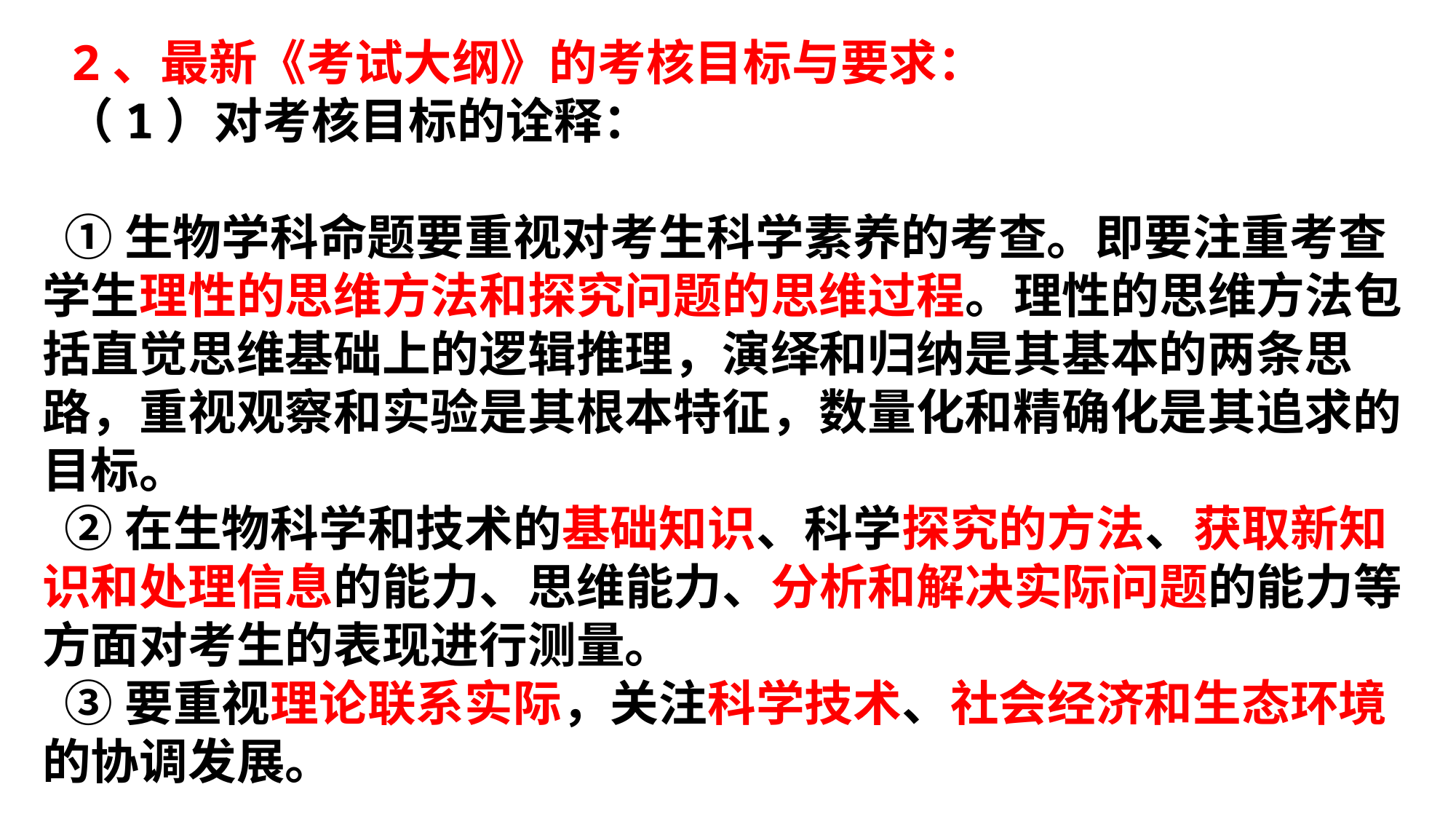

2、最新《考试大纲》的考核目标与要求：
 （1）对考核目标的诠释：

  ①生物学科命题要重视对考生科学素养的考查。即要注重考查学生理性的思维方法和探究问题的思维过程。理性的思维方法包括直觉思维基础上的逻辑推理，演绎和归纳是其基本的两条思路，重视观察和实验是其根本特征，数量化和精确化是其追求的目标。
  ②在生物科学和技术的基础知识、科学探究的方法、获取新知识和处理信息的能力、思维能力、分析和解决实际问题的能力等方面对考生的表现进行测量。
  ③要重视理论联系实际，关注科学技术、社会经济和生态环境的协调发展。